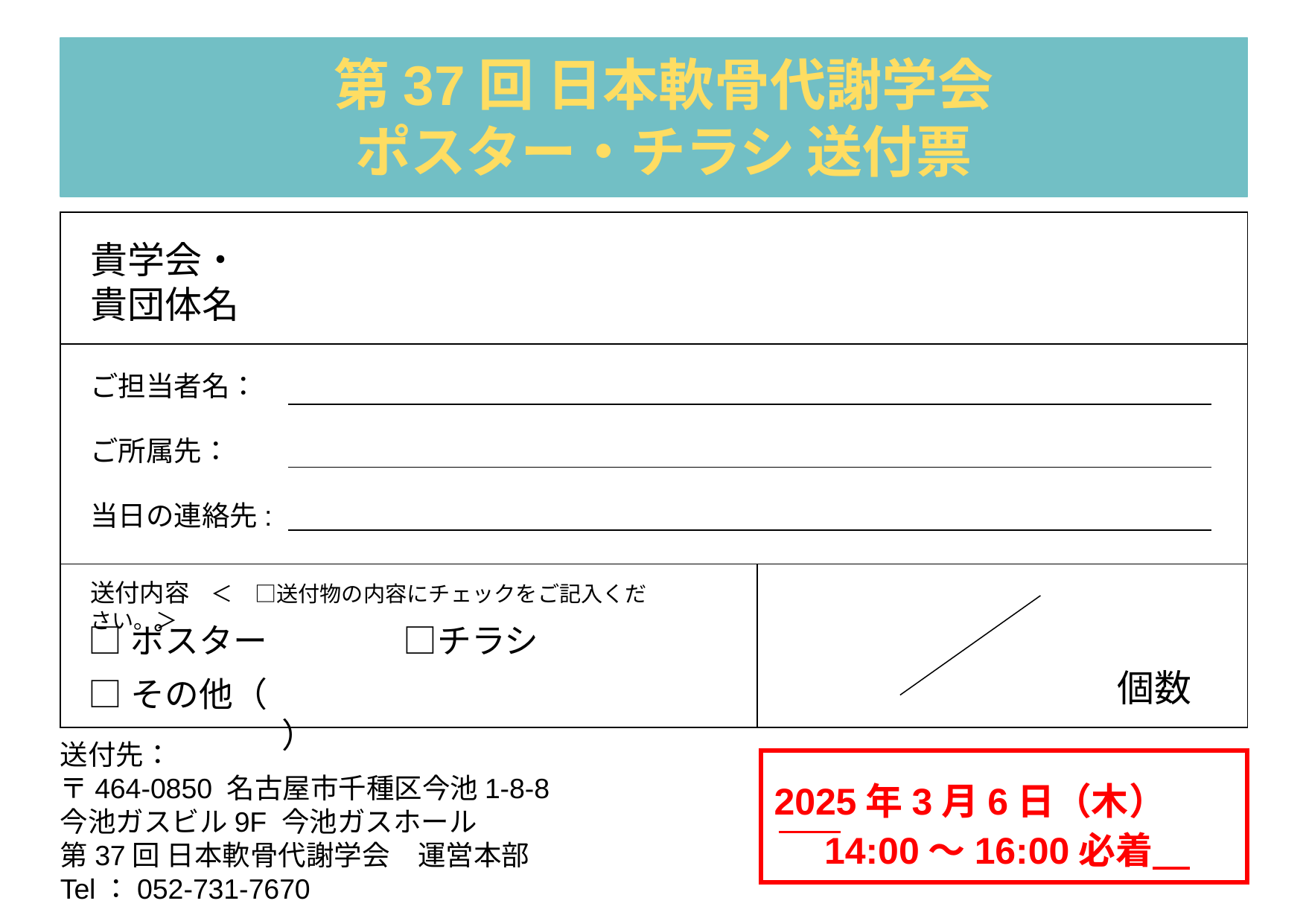

第37回 日本軟骨代謝学会
ポスター・チラシ 送付票
|  |  |
| --- | --- |
|  |  |
|  |  |
貴学会・
貴団体名
ご担当者名：
ご所属先：
当日の連絡先:
送付内容　＜　□送付物の内容にチェックをご記入ください。＞
□ポスター　　　　□チラシ
□その他（　　　　　　　　　　　　　　　　　　   　）
個数
# 送付先： 〒464-0850 名古屋市千種区今池1-8-8 今池ガスビル9F 今池ガスホール 第37回 日本軟骨代謝学会　運営本部 Tel：052-731-7670

2025年3月6日（木）
14:00～16:00必着